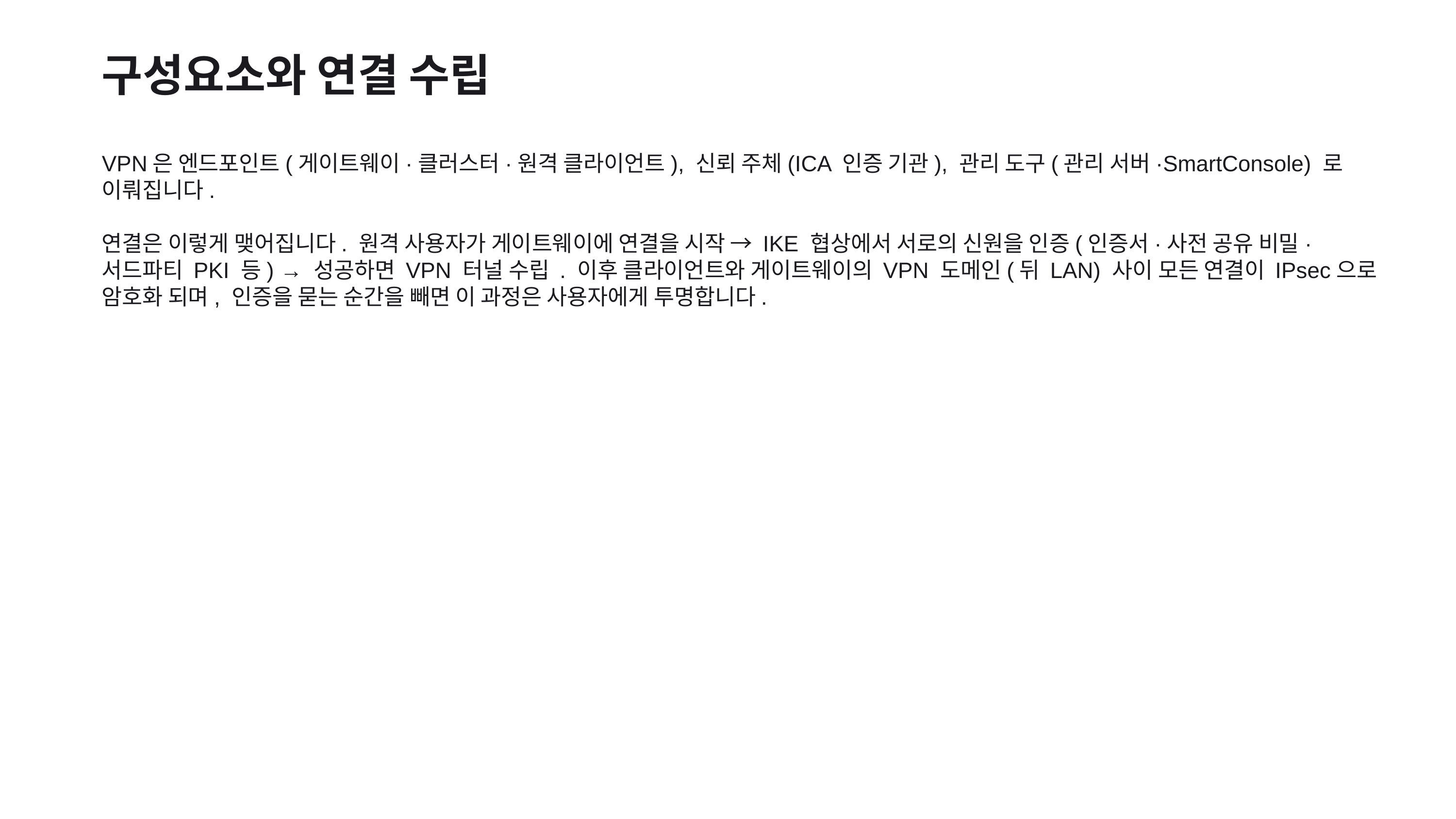

구성요소와 연결 수립
VPN은 엔드포인트(게이트웨이·클러스터·원격 클라이언트), 신뢰 주체(ICA 인증 기관), 관리 도구(관리 서버·SmartConsole) 로 이뤄집니다.

연결은 이렇게 맺어집니다. 원격 사용자가 게이트웨이에 연결을 시작 → IKE 협상에서 서로의 신원을 인증(인증서·사전 공유 비밀·서드파티 PKI 등) → 성공하면 VPN 터널 수립 . 이후 클라이언트와 게이트웨이의 VPN 도메인(뒤 LAN) 사이 모든 연결이 IPsec으로 암호화 되며, 인증을 묻는 순간을 빼면 이 과정은 사용자에게 투명합니다.